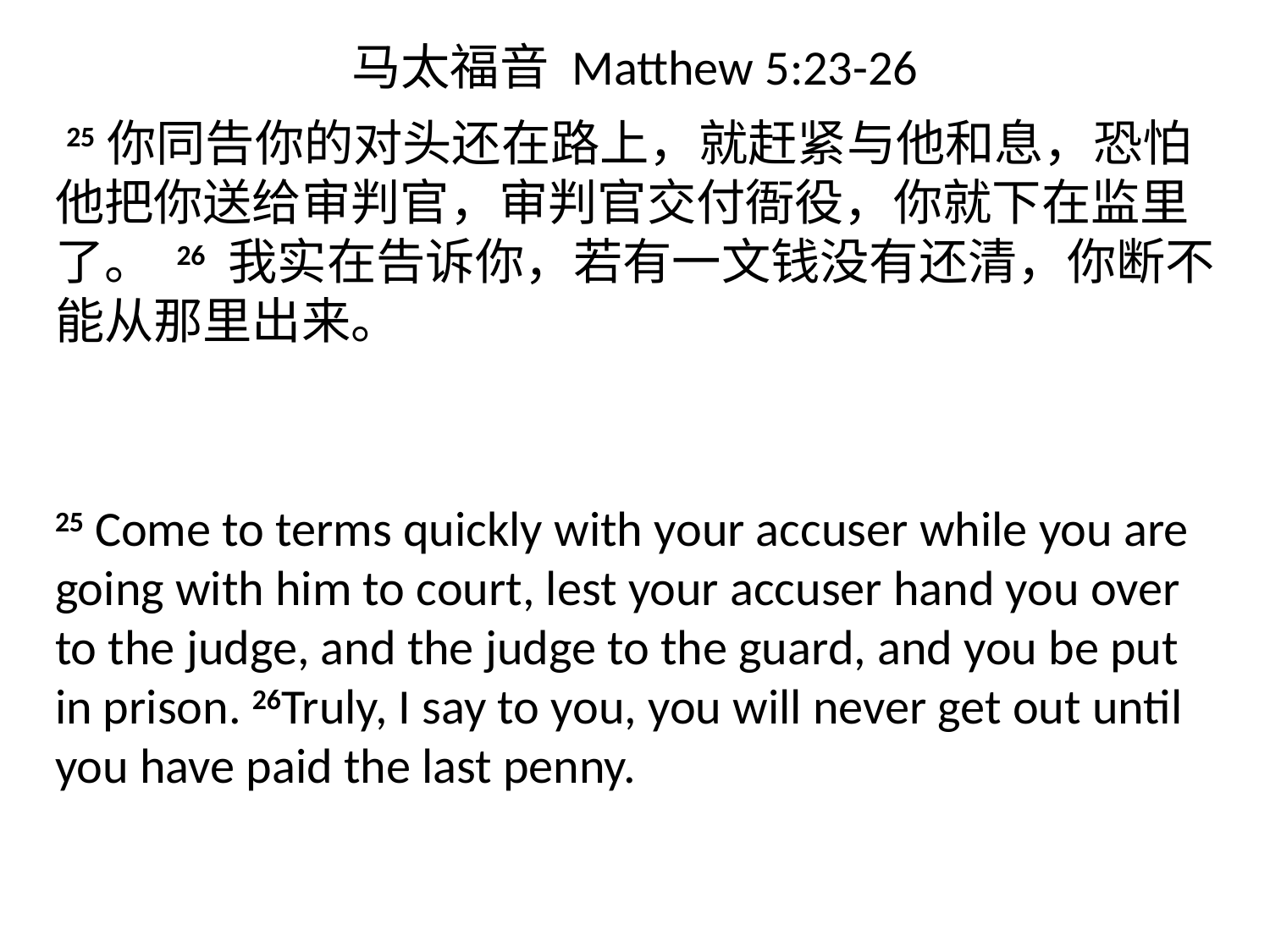

# 马太福音 Matthew 5:23-26
 25你同告你的对头还在路上，就赶紧与他和息，恐怕他把你送给审判官，审判官交付衙役，你就下在监里了。 26 我实在告诉你，若有一文钱没有还清，你断不能从那里出来。

25 Come to terms quickly with your accuser while you are going with him to court, lest your accuser hand you over to the judge, and the judge to the guard, and you be put in prison. 26Truly, I say to you, you will never get out until you have paid the last penny.